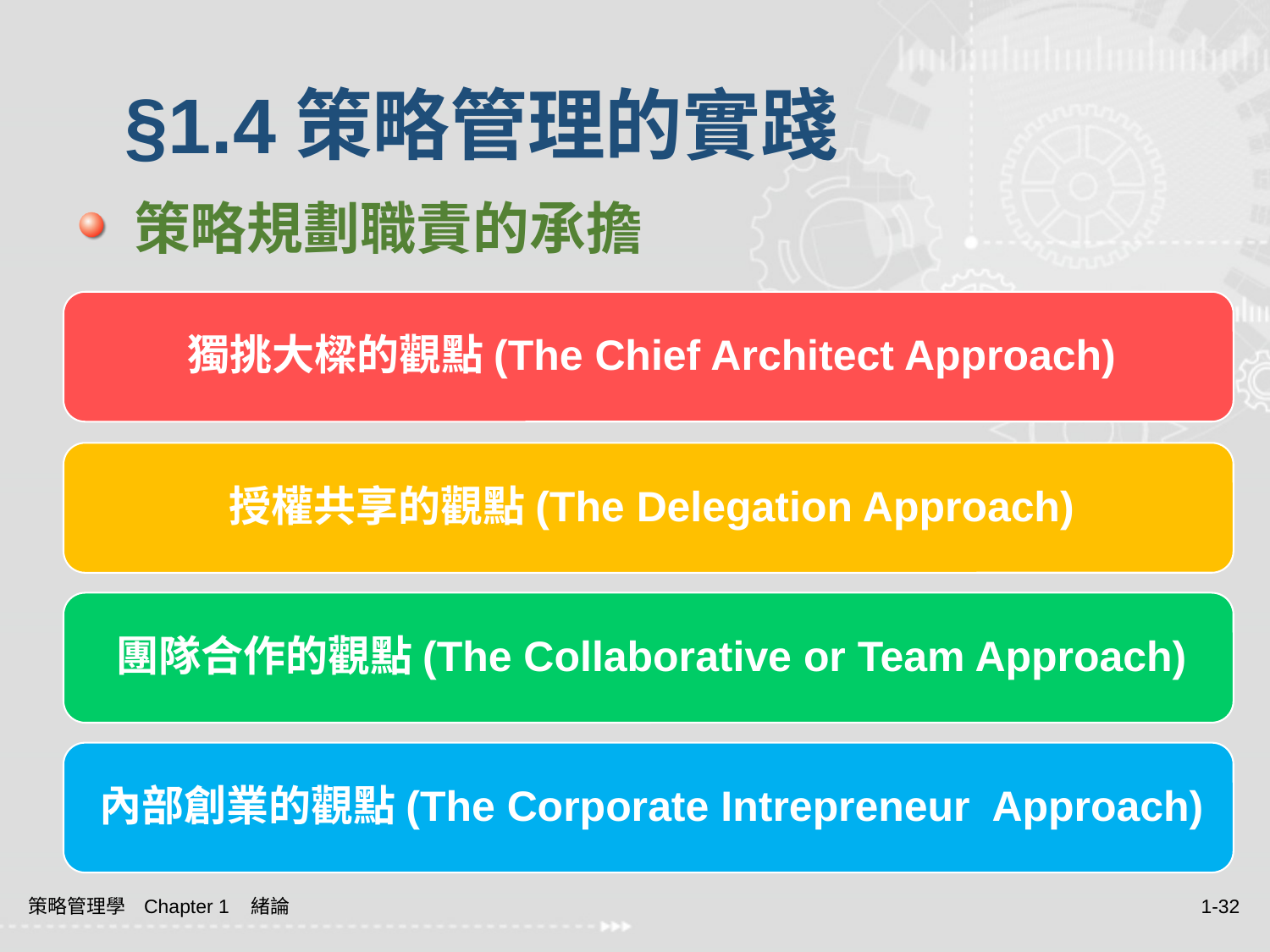

# §1.4策略管理的實踐
 策略規劃職責的承擔
獨挑大樑的觀點(The Chief Architect Approach)
授權共享的觀點(The Delegation Approach)
團隊合作的觀點(The Collaborative or Team Approach)
內部創業的觀點(The Corporate Intrepreneur  Approach)
策略管理學   Chapter 1   緒論
1-32